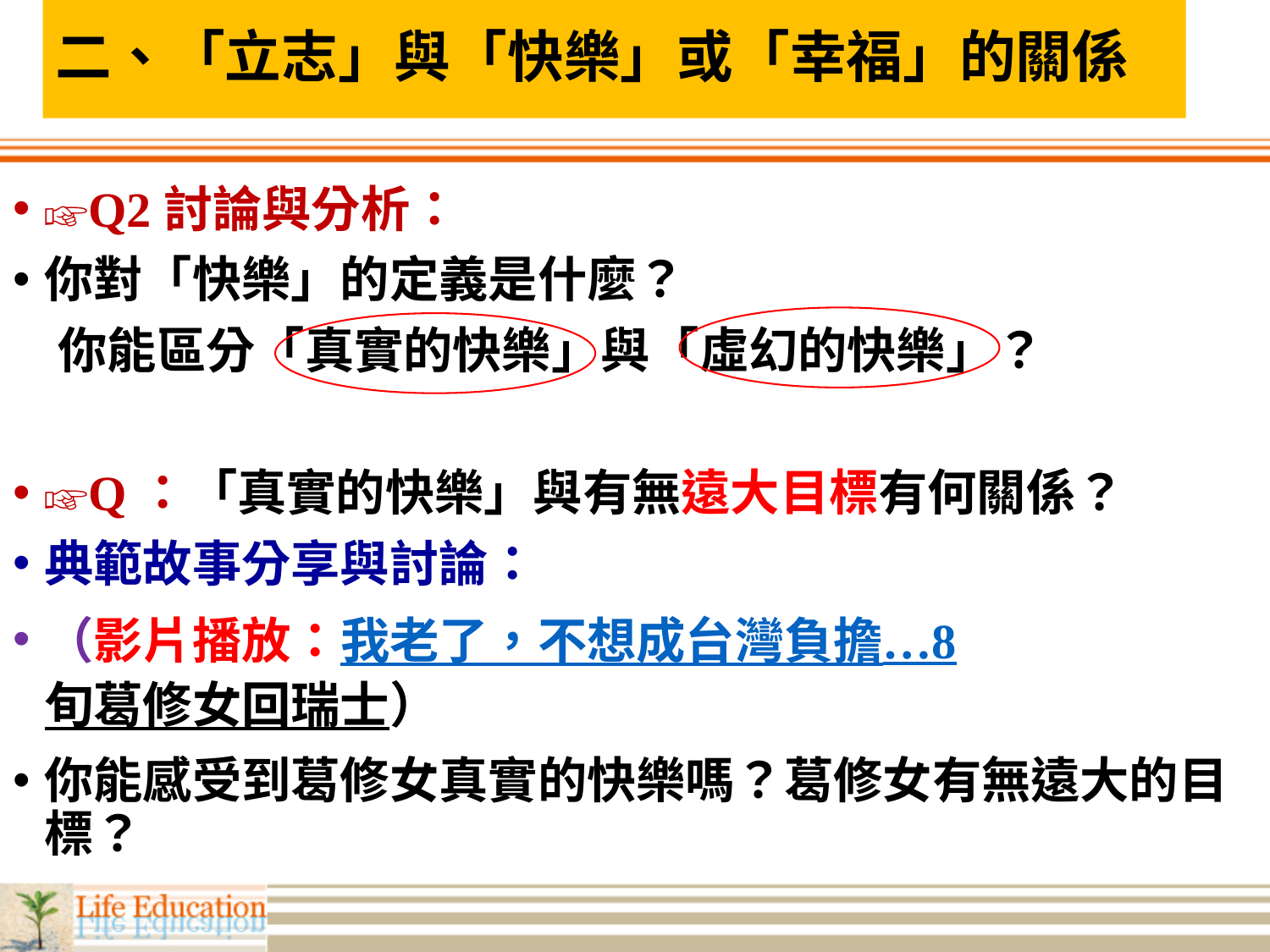

# 二、「立志」與「快樂」或「幸福」的關係
☞Q2討論與分析：
你對「快樂」的定義是什麼？
   你能區分「真實的快樂」與「虛幻的快樂」？

☞Q：「真實的快樂」與有無遠大目標有何關係？
典範故事分享與討論：
（影片播放：我老了，不想成台灣負擔…8旬葛修女回瑞士）
你能感受到葛修女真實的快樂嗎？葛修女有無遠大的目標？